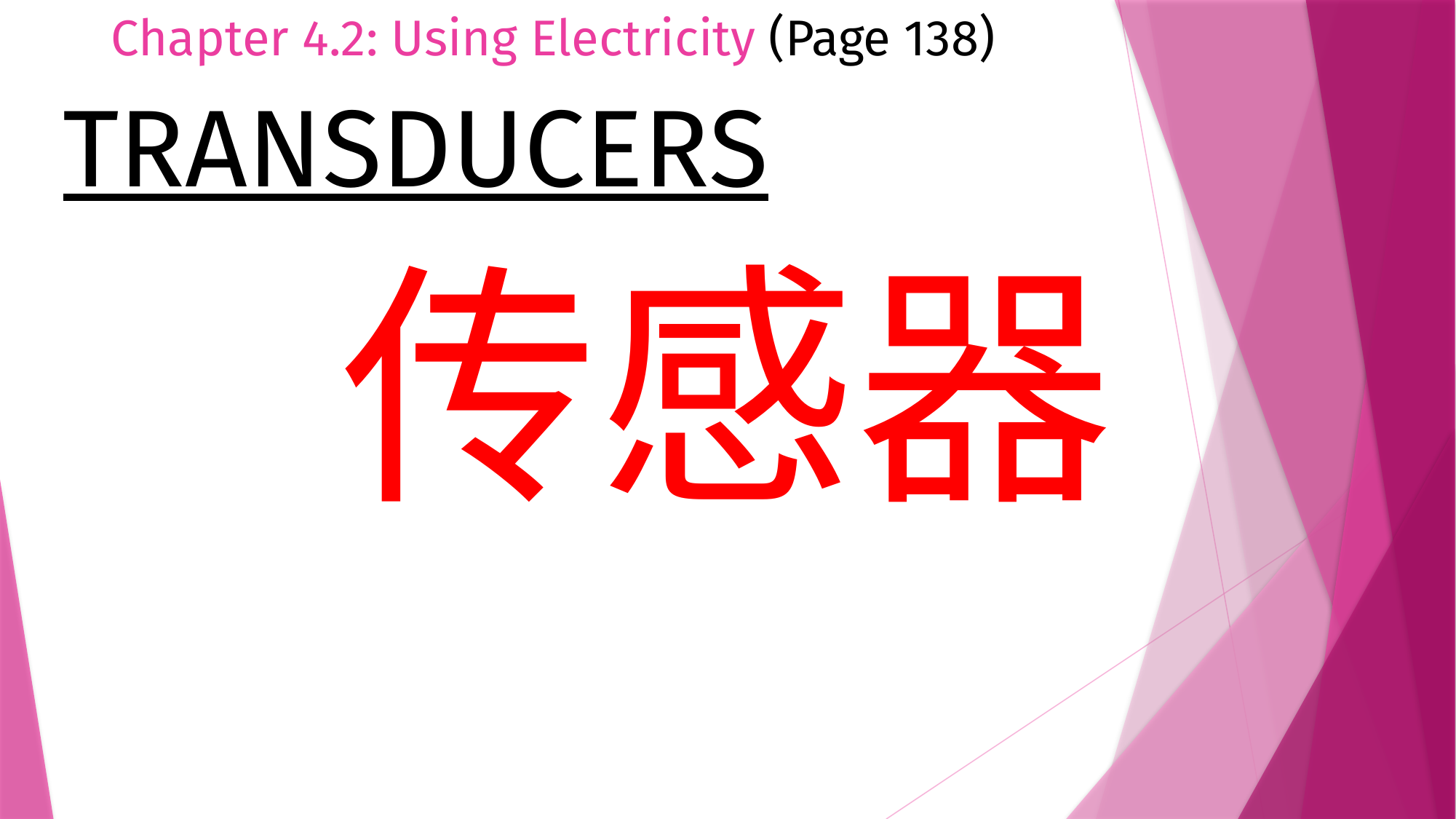

# Chapter 4.2: Using Electricity (Page 138)
TRANSDUCERS
传感器